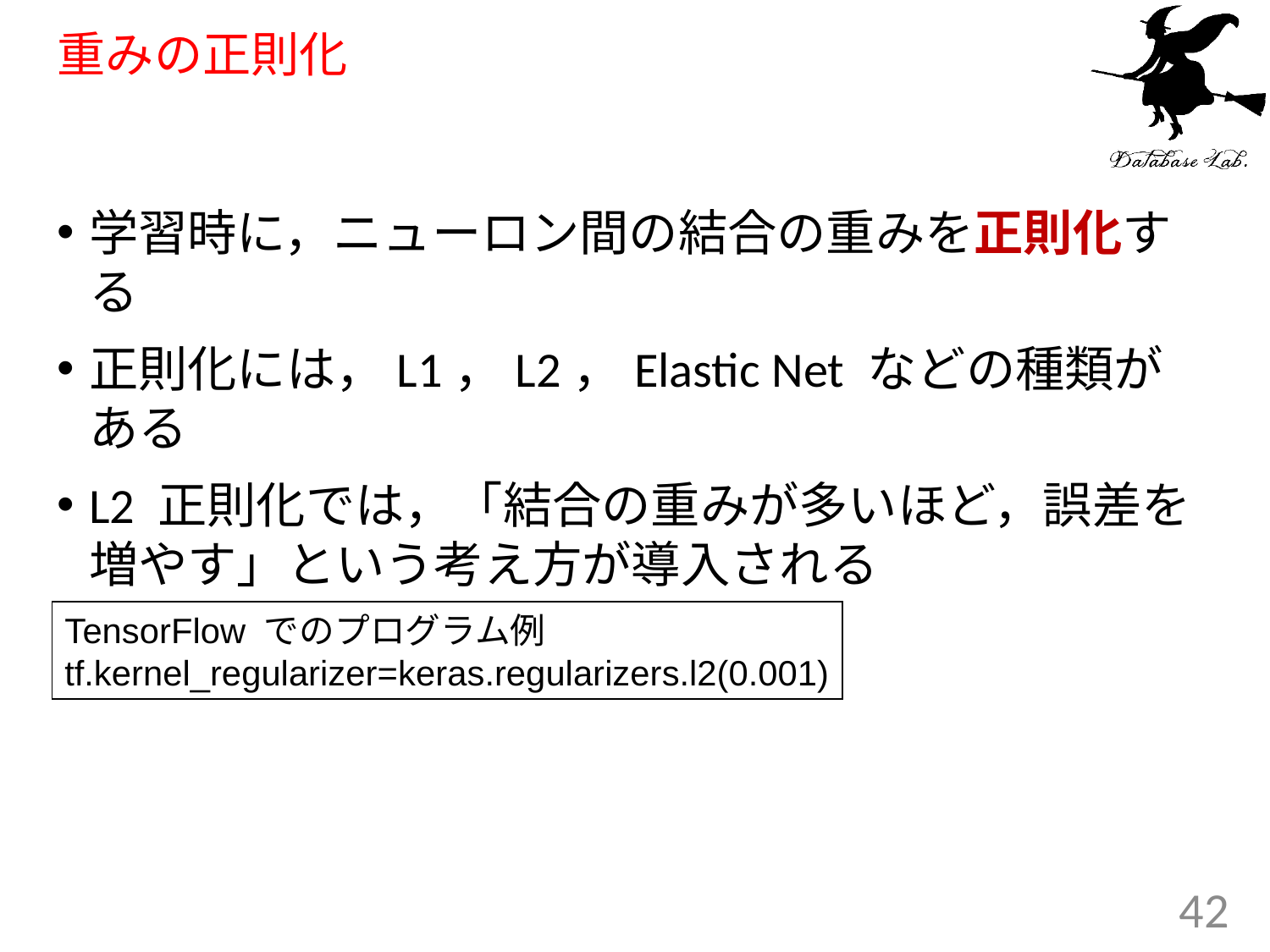

# 重みの正則化
学習時に，ニューロン間の結合の重みを正則化する
正則化には，L1，L2，Elastic Net などの種類がある
L2 正則化では，「結合の重みが多いほど，誤差を増やす」という考え方が導入される
TensorFlow でのプログラム例
tf.kernel_regularizer=keras.regularizers.l2(0.001)
42